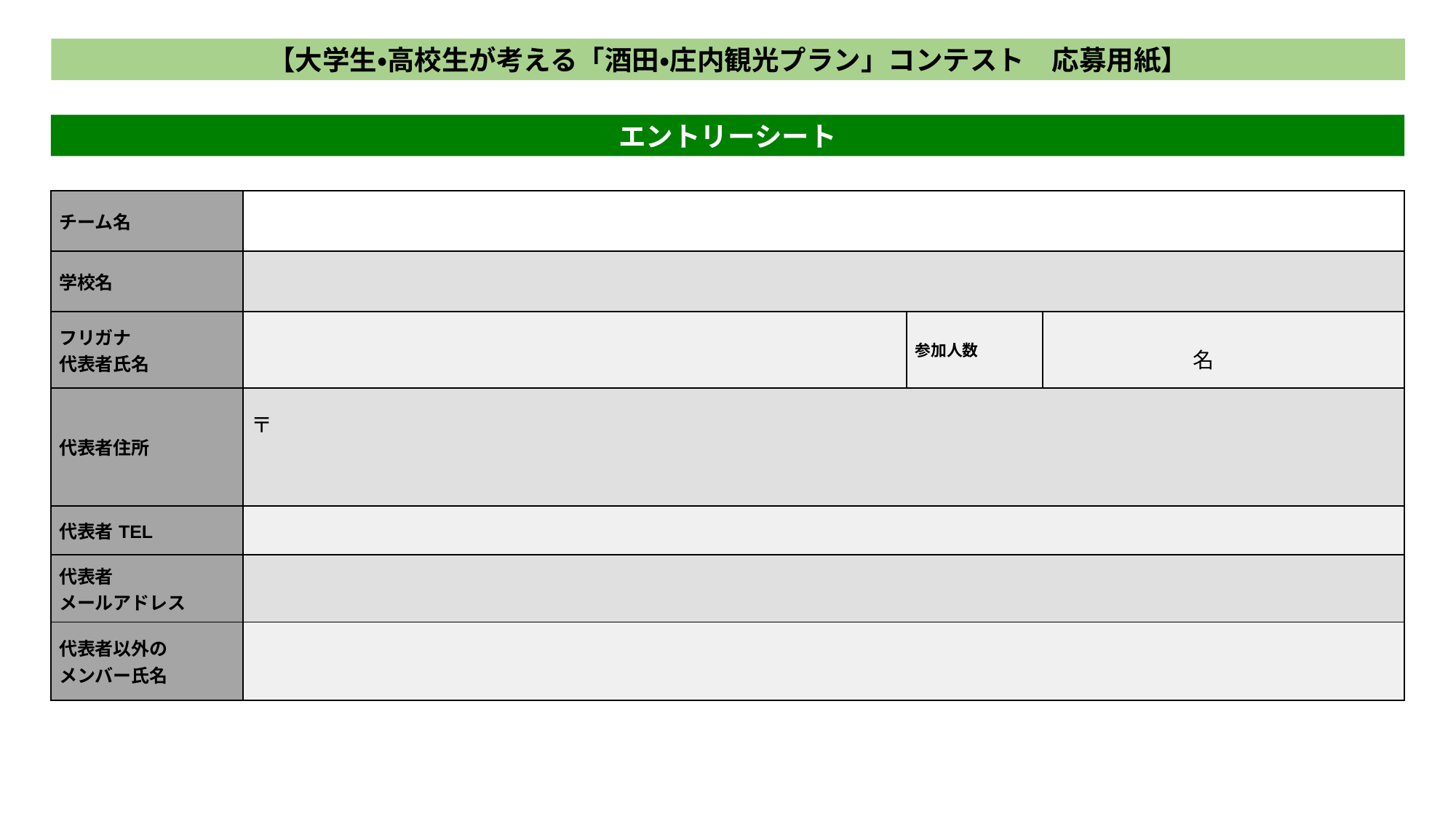

【大学生・高校生が考える「酒田・庄内観光プラン」コンテスト　応募用紙】
エントリーシート
| チーム名 |  |  |  |
| --- | --- | --- | --- |
| 学校名 |  |  |  |
| フリガナ 代表者氏名 |  | 参加人数 | 名 |
| 代表者住所 | 〒 |  |  |
| 代表者TEL |  |  |  |
| 代表者 メールアドレス |  |  |  |
| 代表者以外の メンバー氏名 |  |  |  |